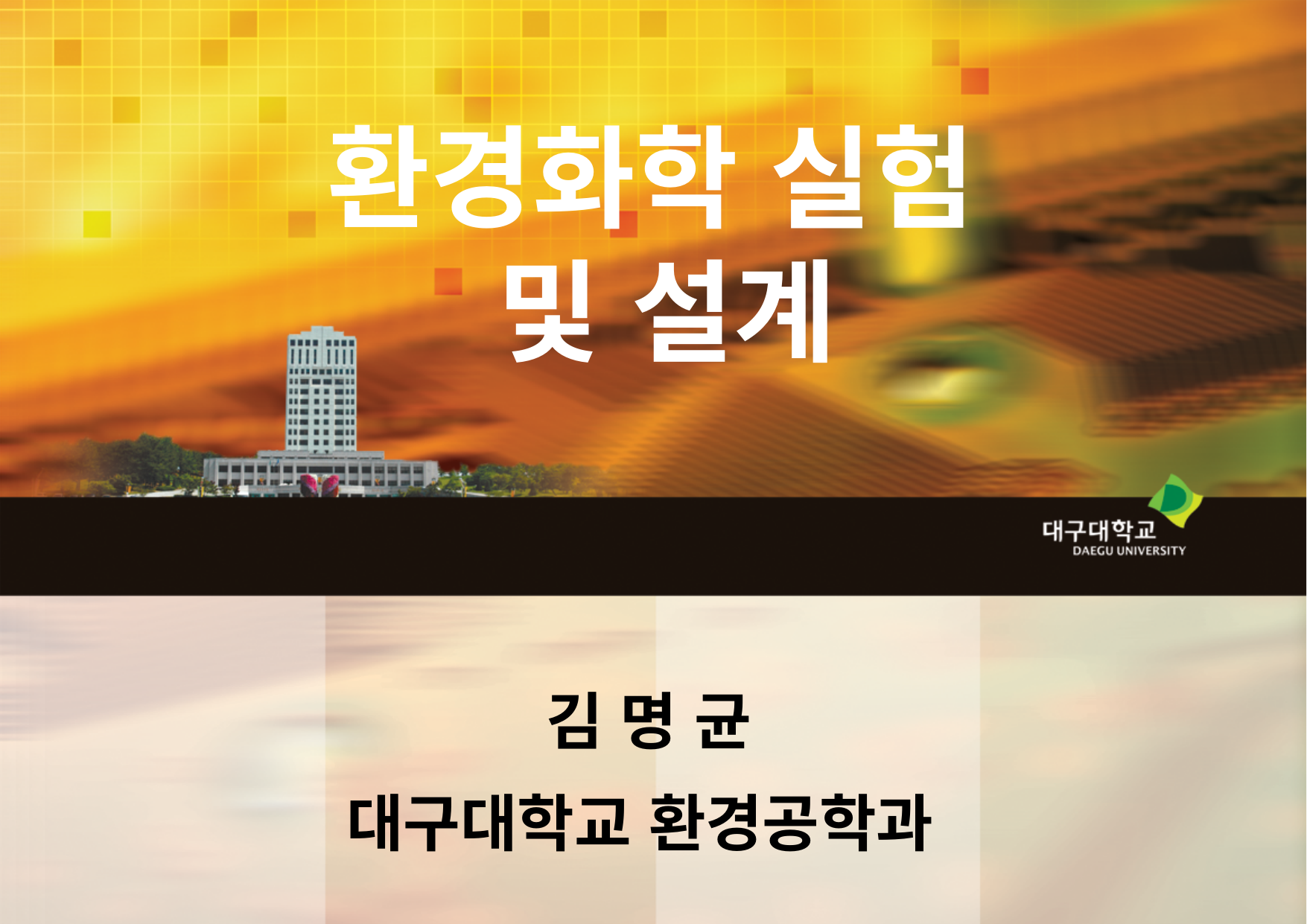

# 환경화학 실험 및 설계
김 명 균
대구대학교 환경공학과